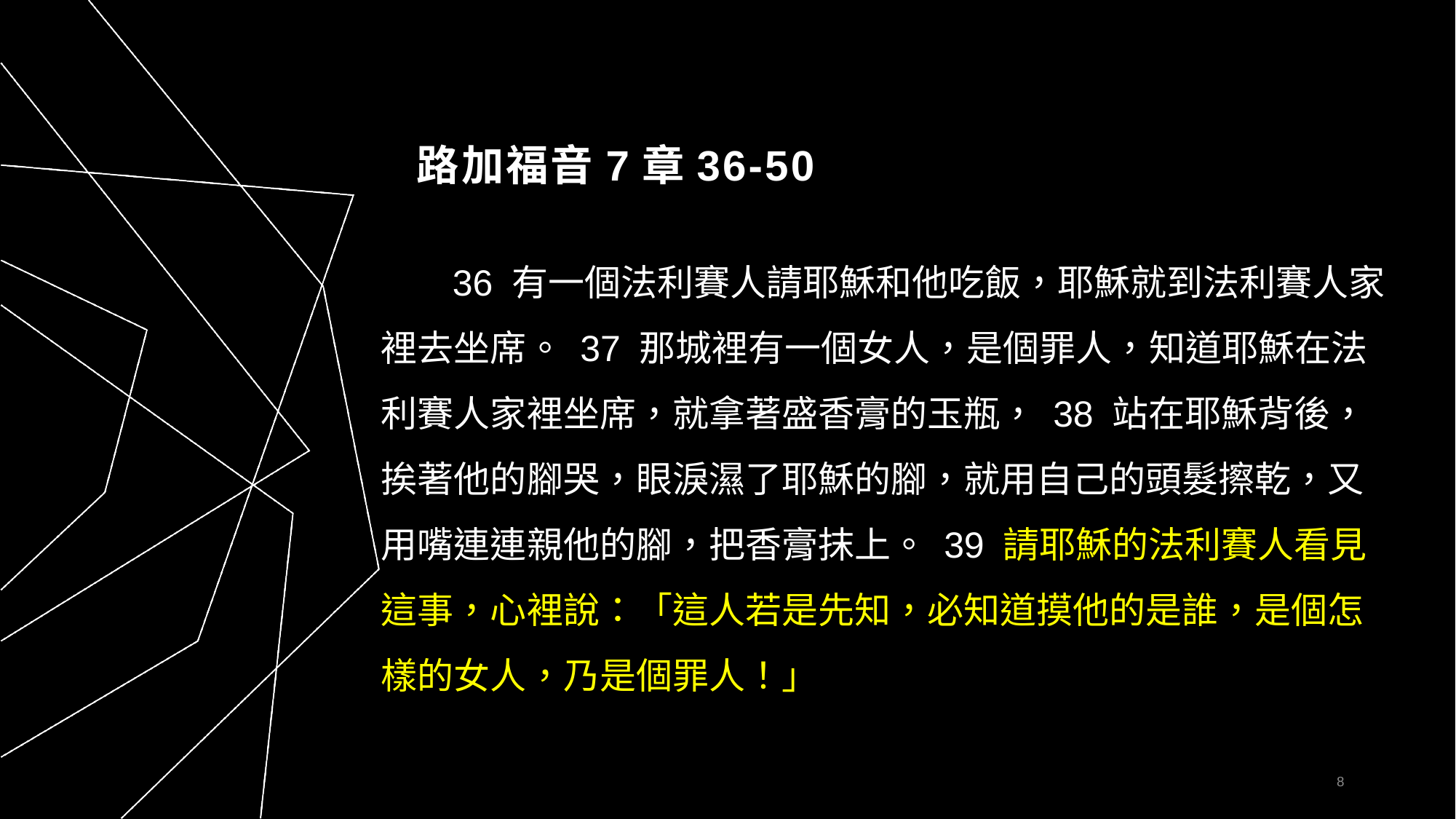

# 路加福音7章36-50
       36 有一個法利賽人請耶穌和他吃飯，耶穌就到法利賽人家裡去坐席。 37 那城裡有一個女人，是個罪人，知道耶穌在法利賽人家裡坐席，就拿著盛香膏的玉瓶， 38 站在耶穌背後，挨著他的腳哭，眼淚濕了耶穌的腳，就用自己的頭髮擦乾，又用嘴連連親他的腳，把香膏抹上。 39 請耶穌的法利賽人看見這事，心裡說：「這人若是先知，必知道摸他的是誰，是個怎樣的女人，乃是個罪人！」
8